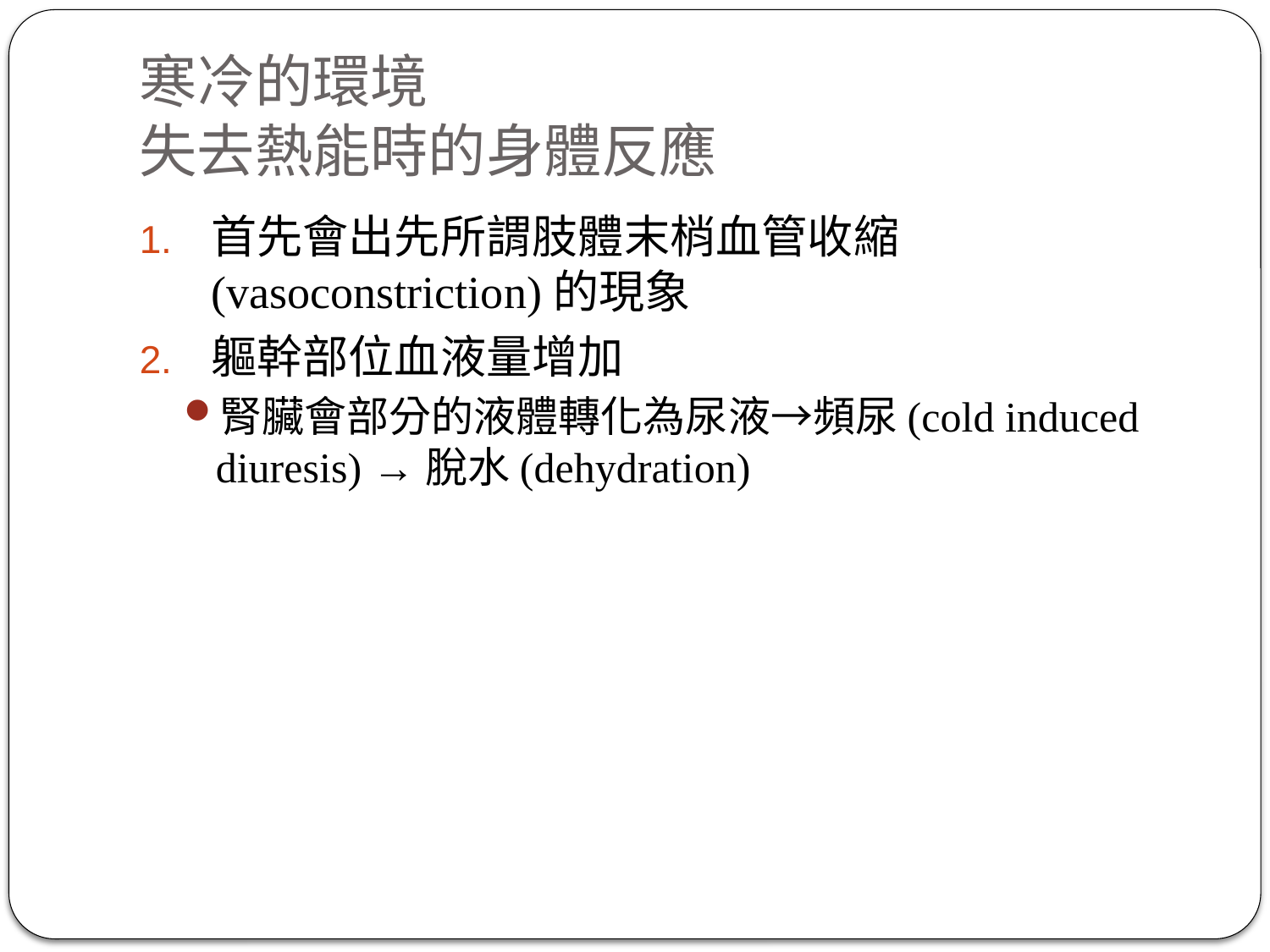

# 寒冷的環境 失去熱能時的身體反應
首先會出先所謂肢體末梢血管收縮(vasoconstriction)的現象
軀幹部位血液量增加
腎臟會部分的液體轉化為尿液→頻尿(cold induced diuresis) →脫水(dehydration)